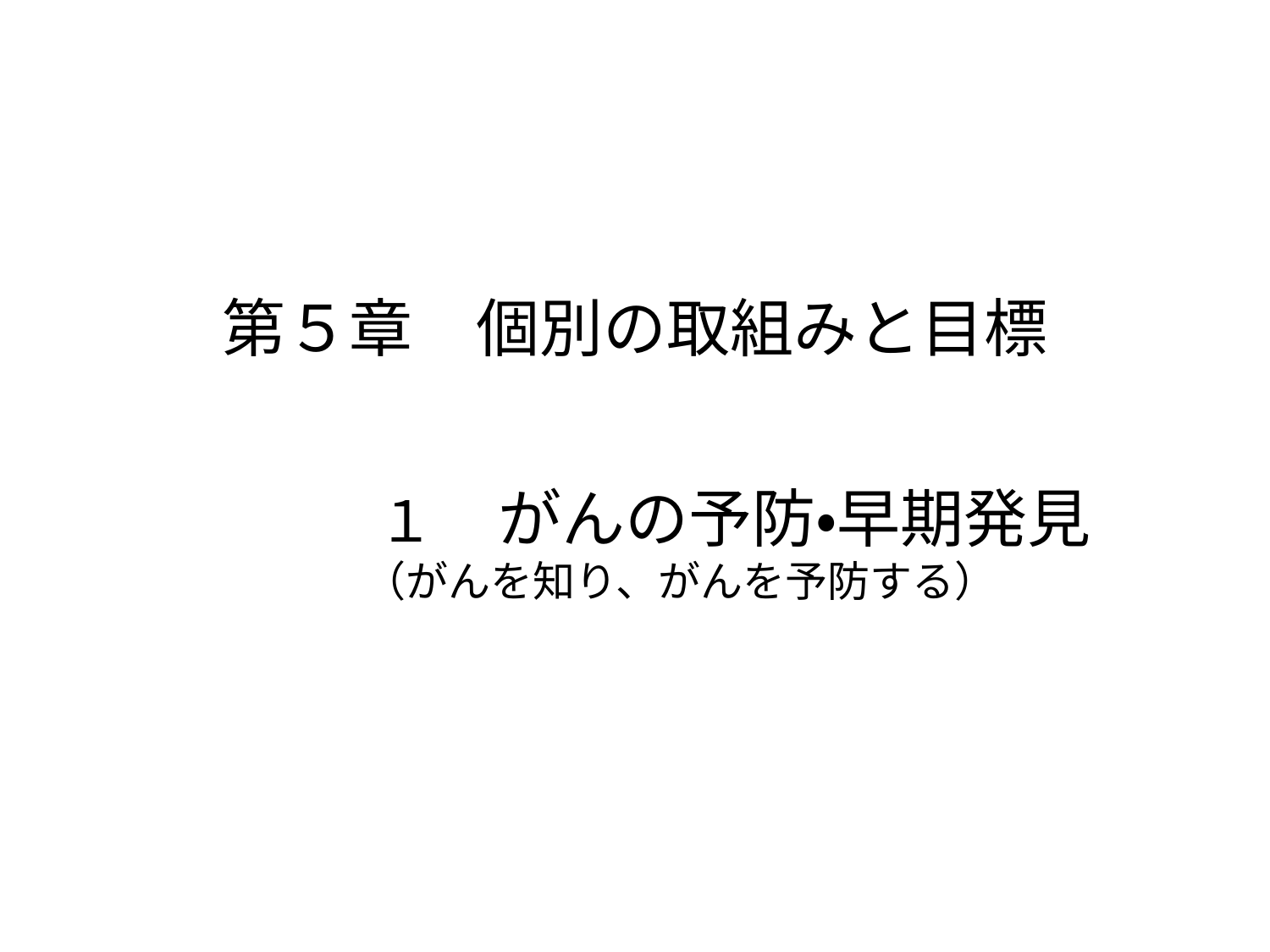

第５章　個別の取組みと目標
　　　　　　１　がんの予防・早期発見
（がんを知り、がんを予防する）